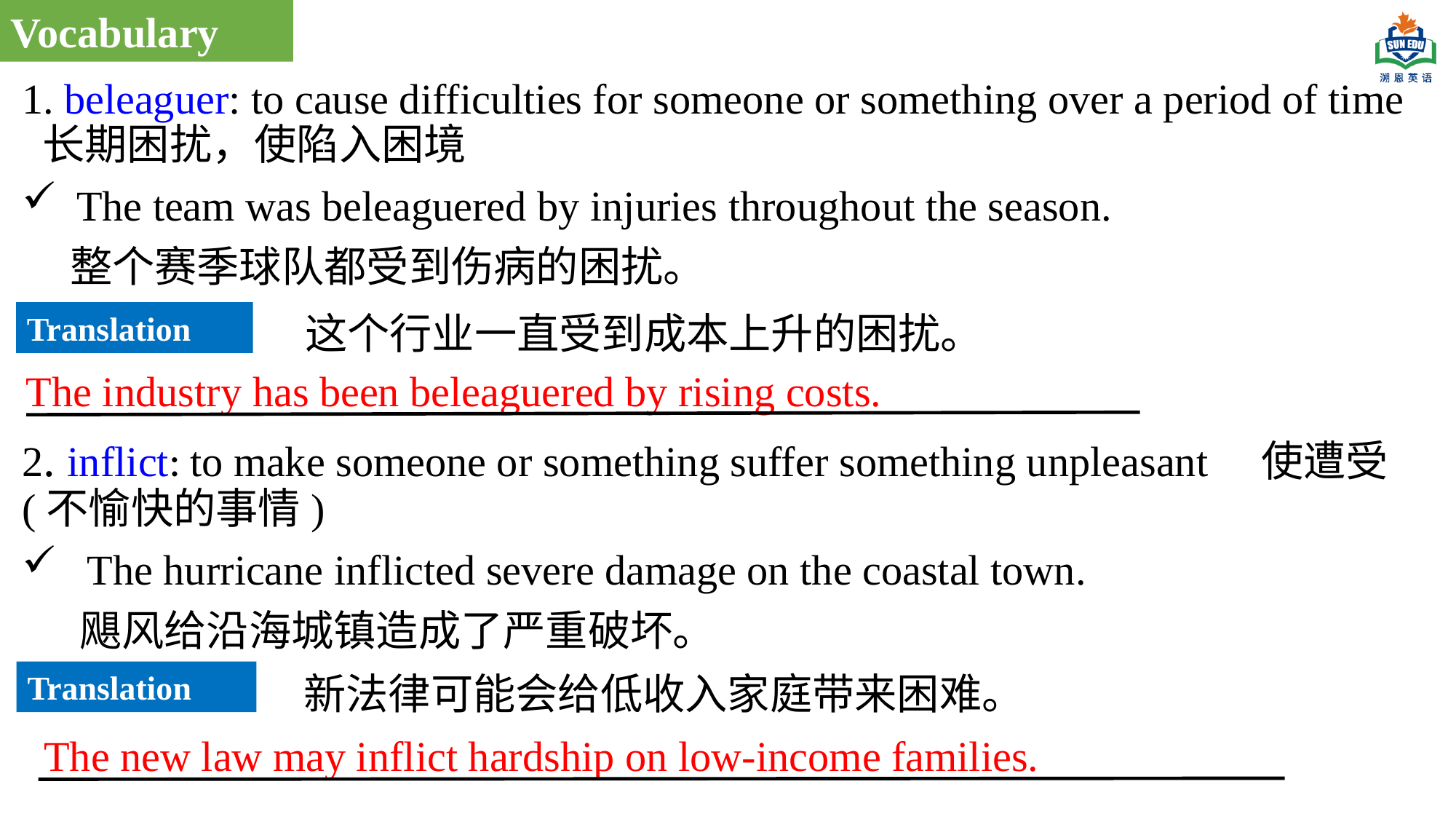

Vocabulary
1. beleaguer: to cause difficulties for someone or something over a period of time    长期困扰，使陷入困境
The team was beleaguered by injuries throughout the season.
    整个赛季球队都受到伤病的困扰。

2. inflict: to make someone or something suffer something unpleasant    使遭受(不愉快的事情)
 The hurricane inflicted severe damage on the coastal town.
     飓风给沿海城镇造成了严重破坏。
这个行业一直受到成本上升的困扰。
Translation
The industry has been beleaguered by rising costs.
Translation
新法律可能会给低收入家庭带来困难。
The new law may inflict hardship on low-income families.